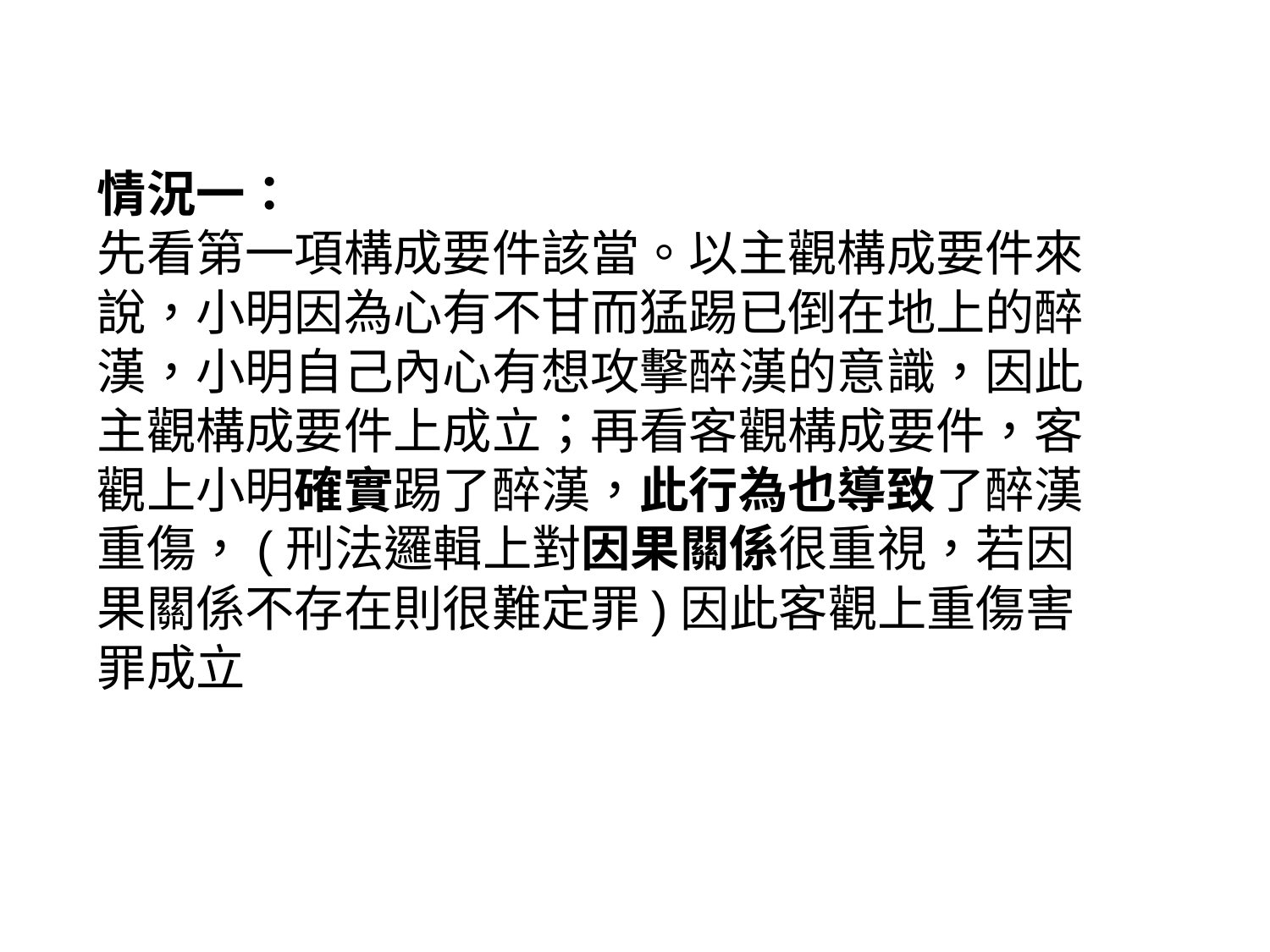

情況一：
先看第一項構成要件該當。以主觀構成要件來說，小明因為心有不甘而猛踢已倒在地上的醉漢，小明自己內心有想攻擊醉漢的意識，因此主觀構成要件上成立；再看客觀構成要件，客觀上小明確實踢了醉漢，此行為也導致了醉漢重傷，(刑法邏輯上對因果關係很重視，若因果關係不存在則很難定罪)因此客觀上重傷害罪成立